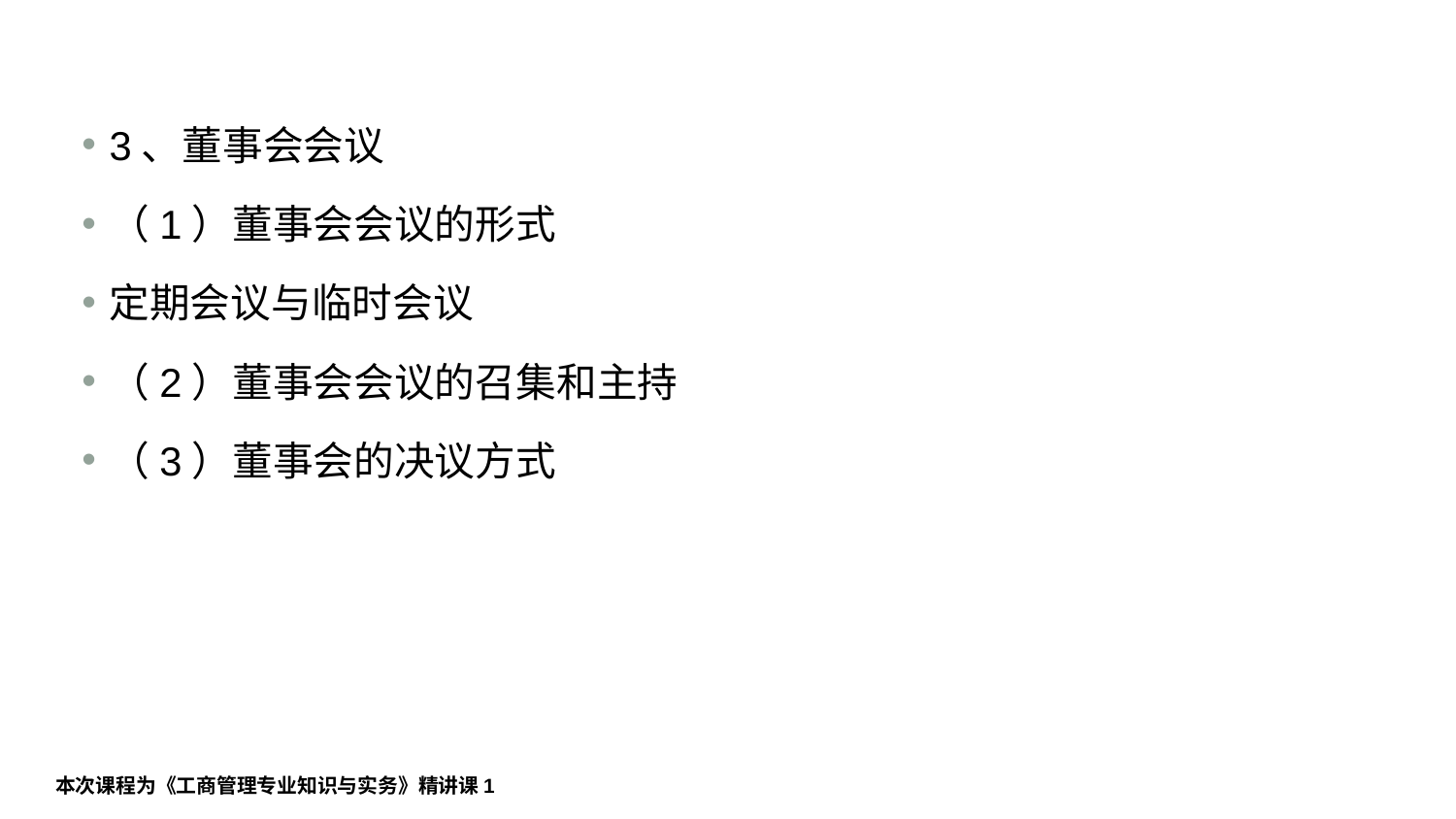

#
3、董事会会议
（1）董事会会议的形式
定期会议与临时会议
（2）董事会会议的召集和主持
（3）董事会的决议方式